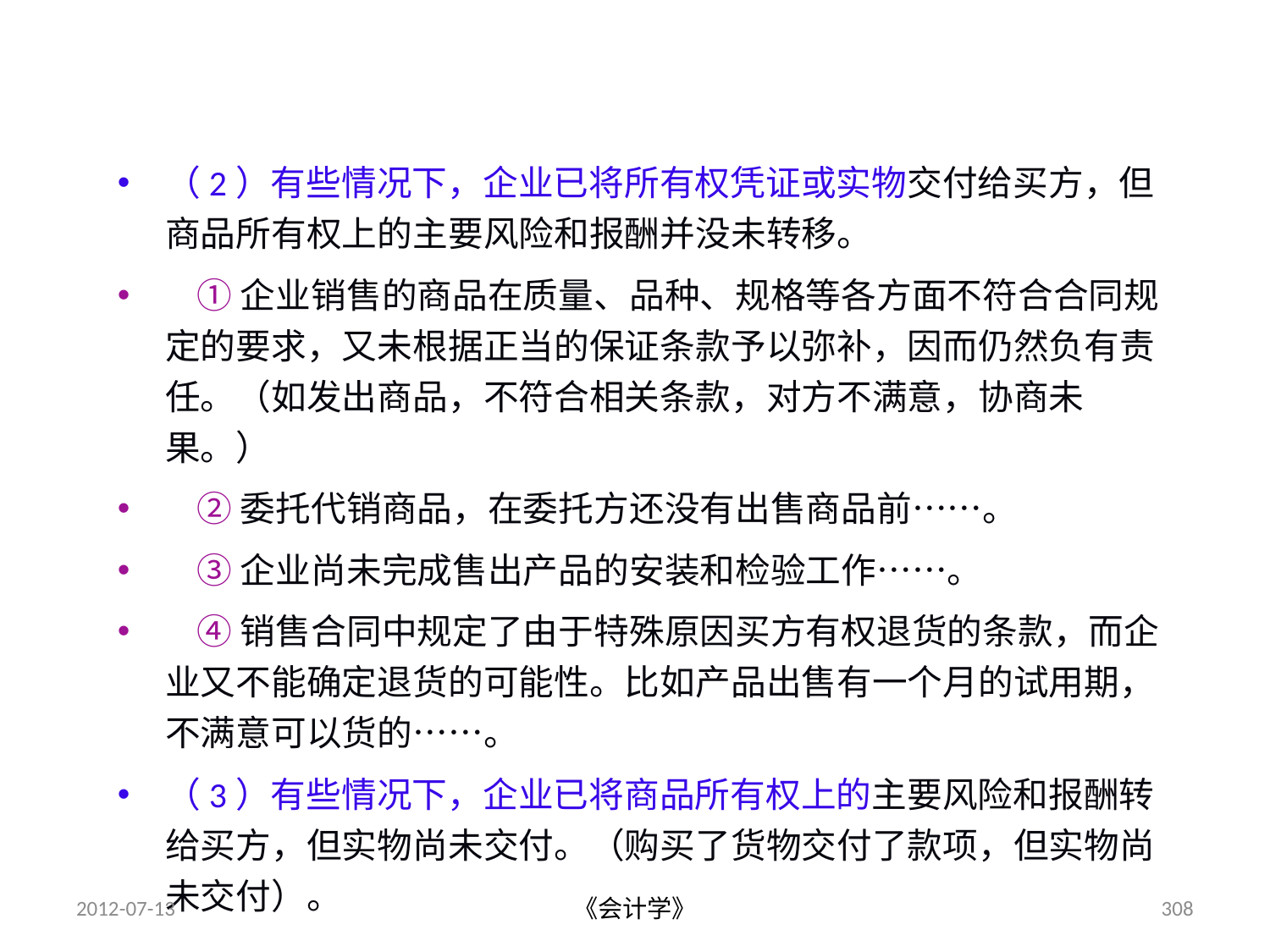

#
（2）有些情况下，企业已将所有权凭证或实物交付给买方，但商品所有权上的主要风险和报酬并没未转移。
    ①企业销售的商品在质量、品种、规格等各方面不符合合同规定的要求，又未根据正当的保证条款予以弥补，因而仍然负有责任。（如发出商品，不符合相关条款，对方不满意，协商未果。）
    ②委托代销商品，在委托方还没有出售商品前……。
    ③企业尚未完成售出产品的安装和检验工作……。
    ④销售合同中规定了由于特殊原因买方有权退货的条款，而企业又不能确定退货的可能性。比如产品出售有一个月的试用期，不满意可以货的……。
（3）有些情况下，企业已将商品所有权上的主要风险和报酬转给买方，但实物尚未交付。（购买了货物交付了款项，但实物尚未交付）。
2012-07-13
《会计学》
308